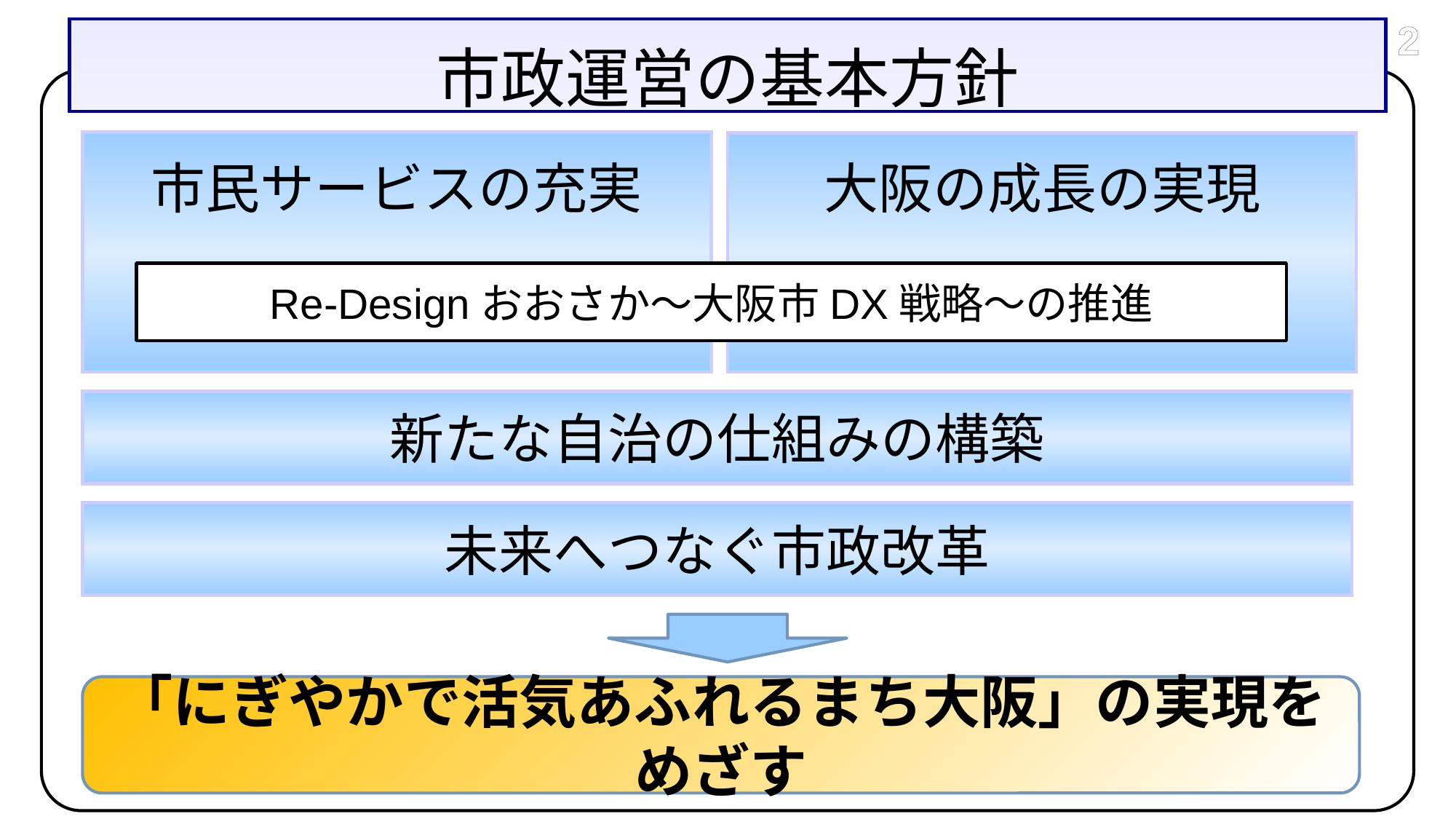

2
市政運営の基本方針

市民サービスの充実

大阪の成長の実現

Re-Designおおさか～大阪市DX戦略～の推進
新たな自治の仕組みの構築
未来へつなぐ市政改革

「にぎやかで活気あふれるまち大阪」の実現をめざす